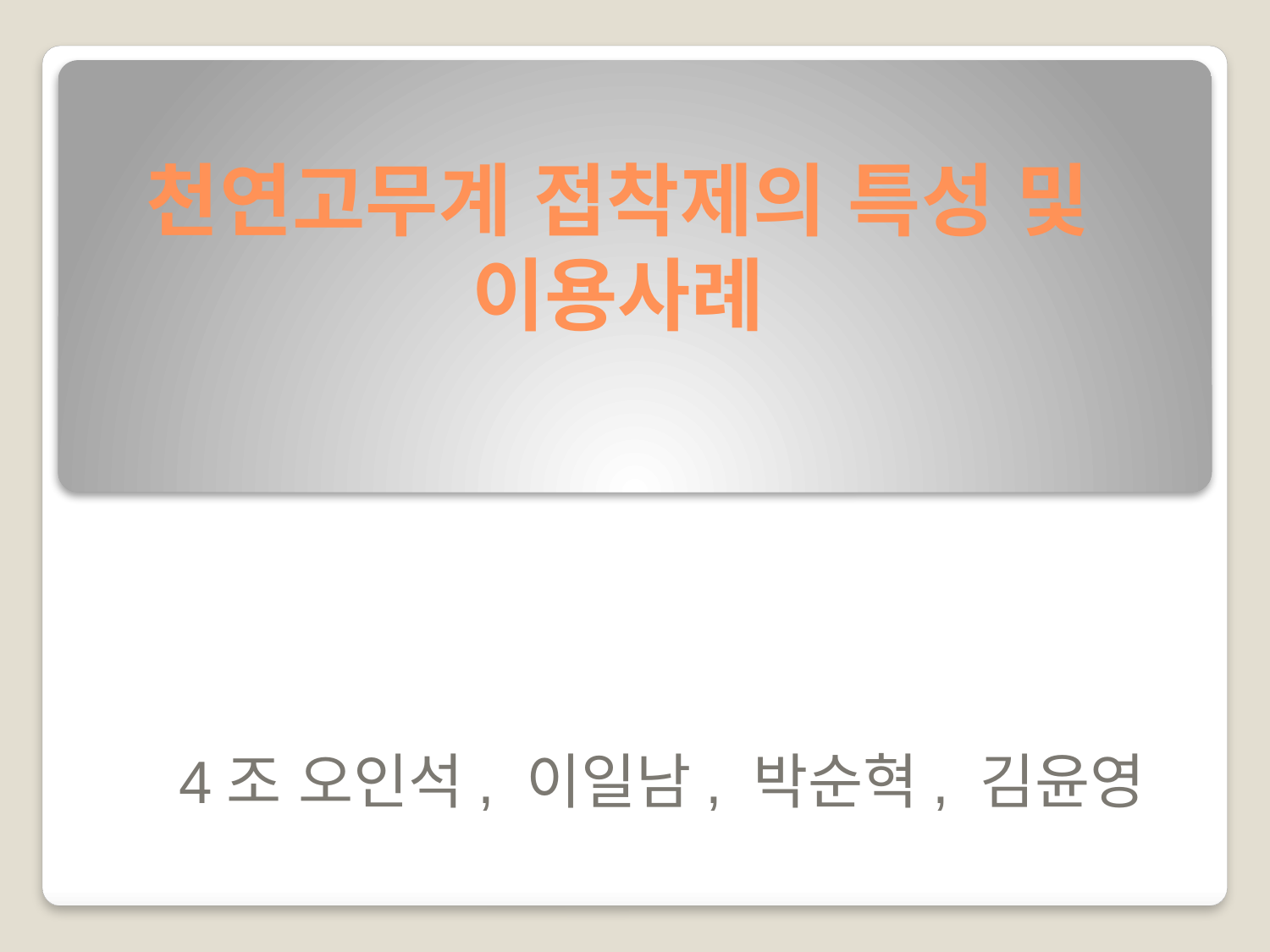

# 천연고무계 접착제의 특성 및 이용사례
4조 오인석, 이일남, 박순혁, 김윤영